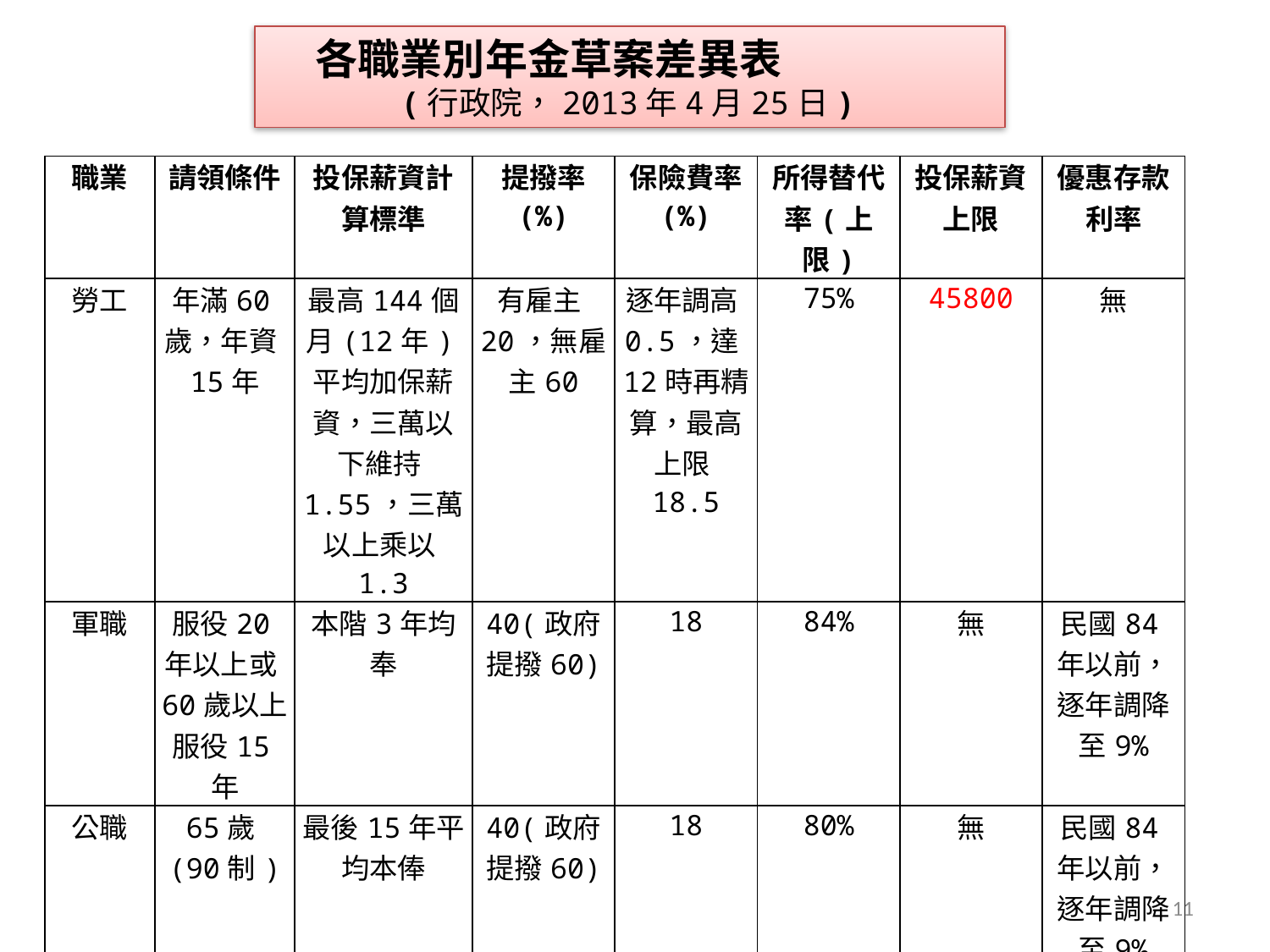

各職業別年金草案差異表
       (行政院，2013年4月25日)
| 職業 | 請領條件 | 投保薪資計算標準 | 提撥率 (%) | 保險費率 (%) | 所得替代率(上限) | 投保薪資上限 | 優惠存款利率 |
| --- | --- | --- | --- | --- | --- | --- | --- |
| 勞工 | 年滿60歲，年資15年 | 最高144個月(12年)平均加保薪資，三萬以下維持1.55，三萬以上乘以1.3 | 有雇主20，無雇主60 | 逐年調高0.5，達12時再精算，最高上限18.5 | 75% | 45800 | 無 |
| 軍職 | 服役20年以上或60歲以上服役15年 | 本階3年均奉 | 40(政府提撥60) | 18 | 84% | 無 | 民國84年以前，逐年調降至9% |
| 公職 | 65歲(90制) | 最後15年平均本俸 | 40(政府提撥60) | 18 | 80% | 無 | 民國84年以前，逐年調降至9% |
| 教職 | 65歲(90制)，高中以下60歲(85制) | 最後15年平均本俸 | 40(政府提撥60) | 18 | 80% | 無 | 民國84年以前，逐年調降至9% |
11